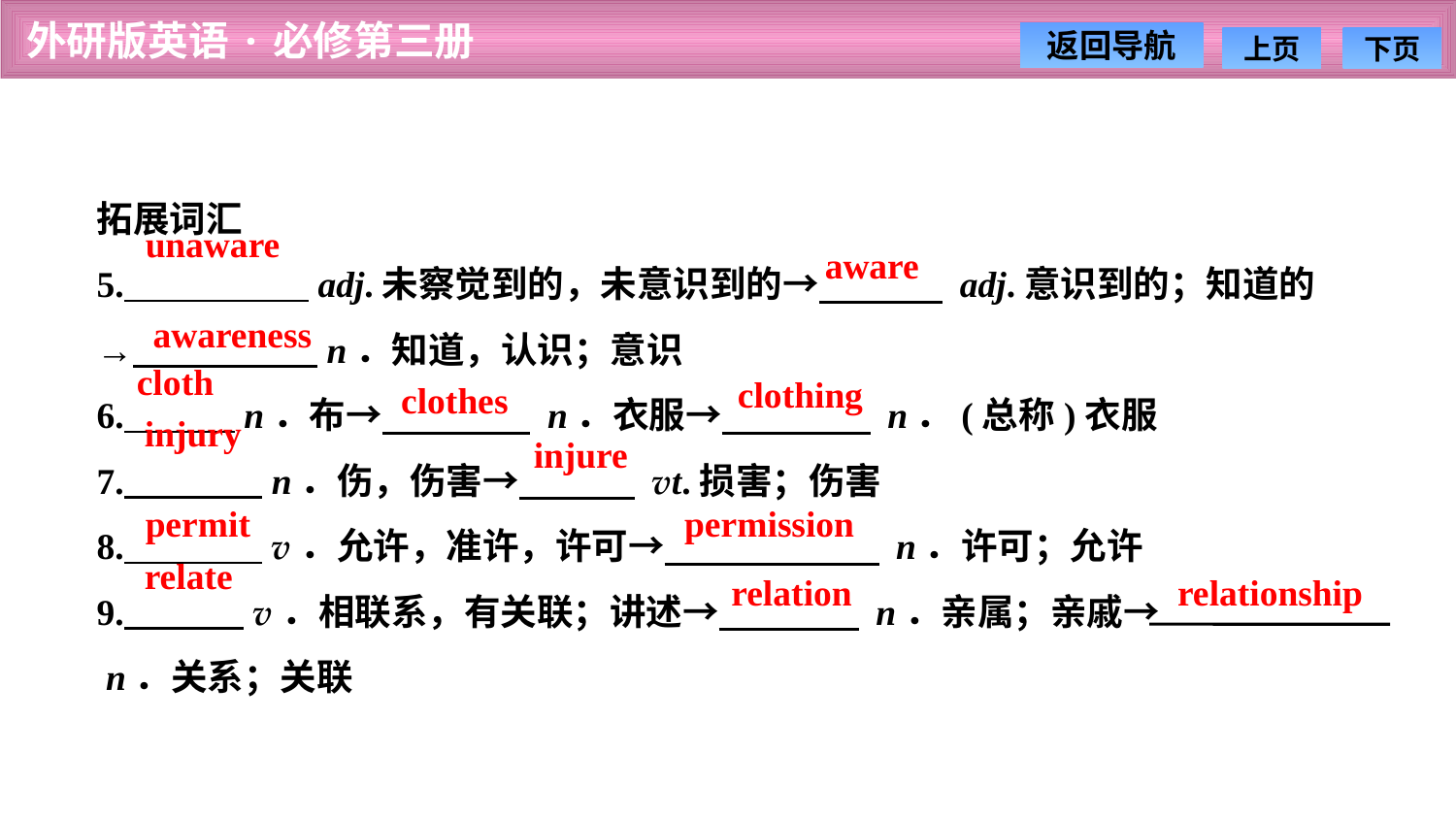

拓展词汇
5.                     adj.未察觉到的，未意识到的→                adj.意识到的；知道的
→                     n．知道，认识；意识
6.             n．布→                   n．衣服→                   n．(总称)衣服
7.                n．伤，伤害→               vt.损害；伤害
8.                v．允许，准许，许可→                           n．许可；允许
9.              v．相联系，有关联；讲述→                  n．亲属；亲戚→
 n．关系；关联
unaware
aware
awareness
clothing
clothes
cloth
injury
injure
permit
permission
relation
relationship
relate